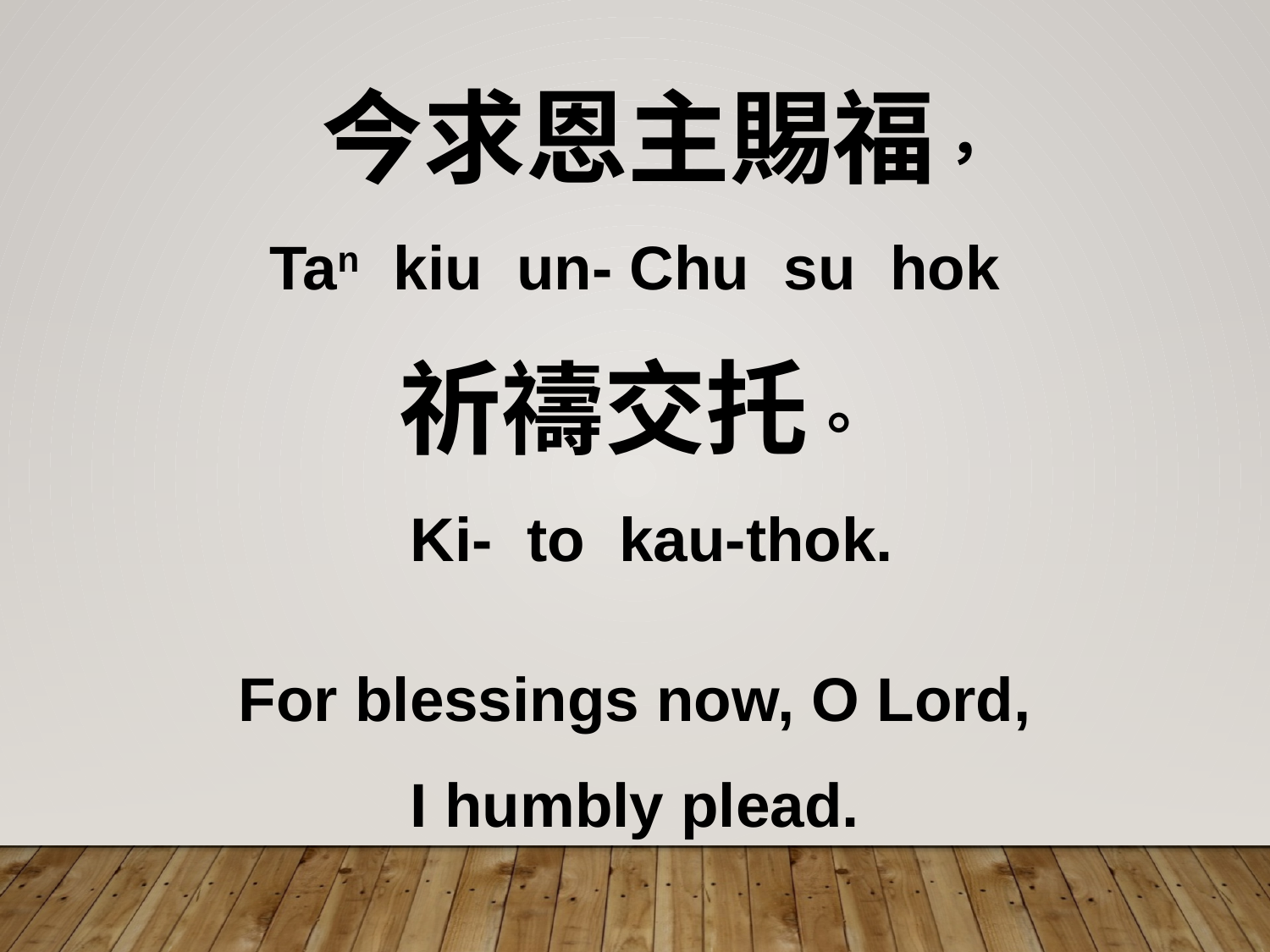

今求恩主賜福，
Tan  kiu  un- Chu  su  hok
祈禱交托。
  Ki-  to  kau-thok.

For blessings now, O Lord,
I humbly plead.